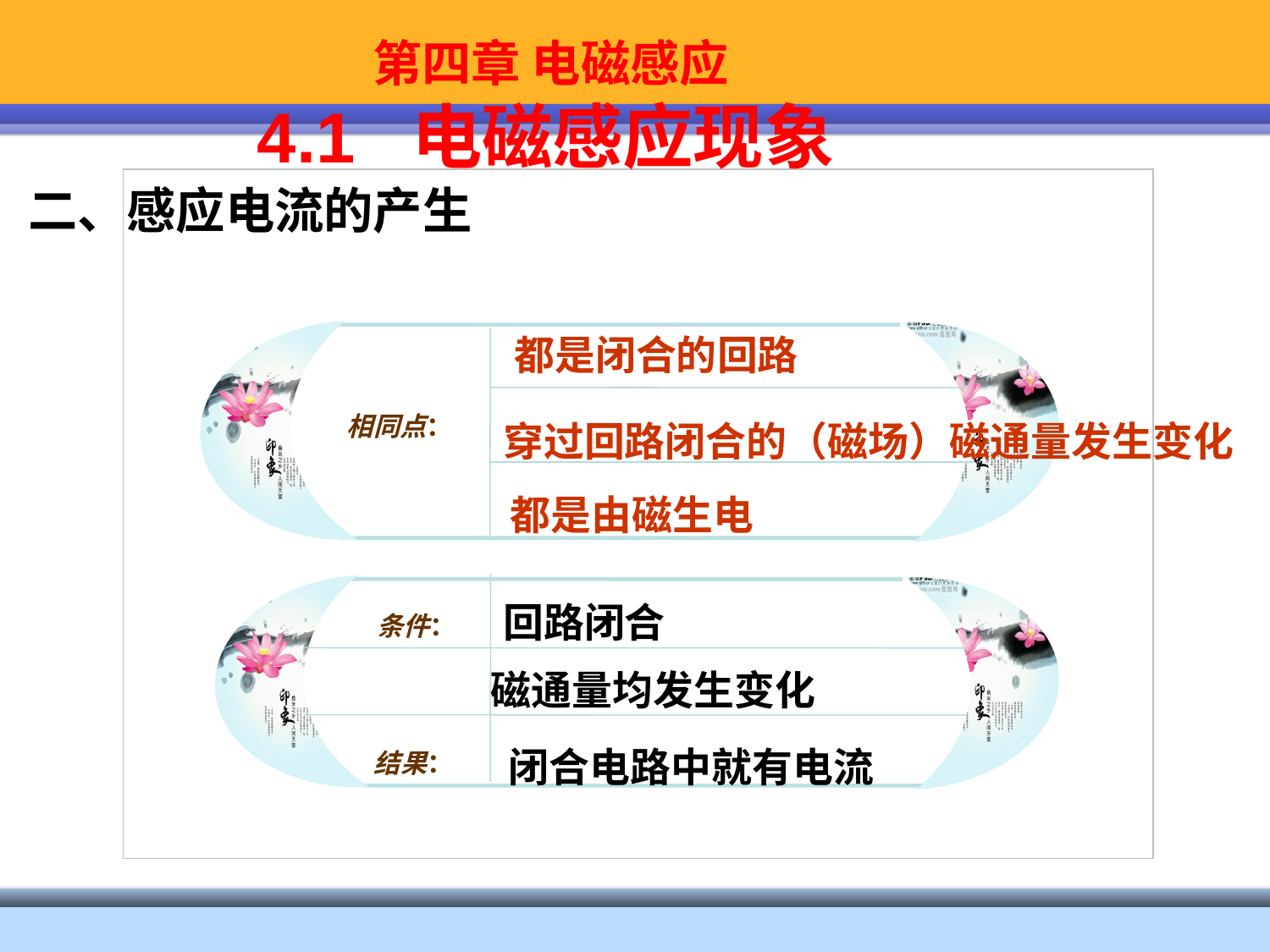

4.1  电磁感应现象
二、感应电流的产生

都是闭合的回路
相同点：
穿过回路闭合的（磁场）磁通量发生变化
都是由磁生电

回路闭合
条件：
磁通量均发生变化
闭合电路中就有电流
结果：